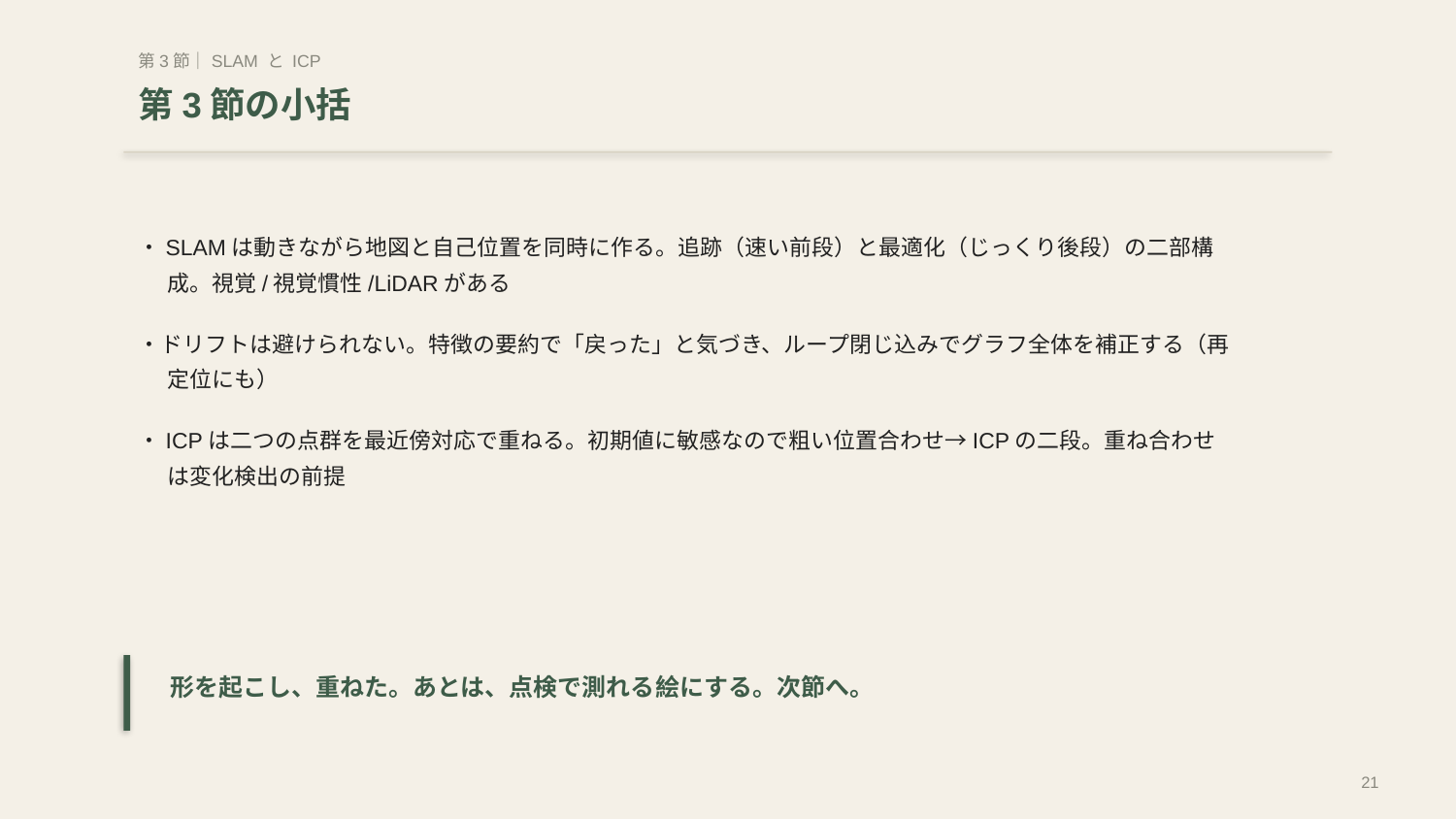

第3節｜SLAM と ICP
第3節の小括

・SLAMは動きながら地図と自己位置を同時に作る。追跡（速い前段）と最適化（じっくり後段）の二部構成。視覚/視覚慣性/LiDARがある
・ドリフトは避けられない。特徴の要約で「戻った」と気づき、ループ閉じ込みでグラフ全体を補正する（再定位にも）
・ICPは二つの点群を最近傍対応で重ねる。初期値に敏感なので粗い位置合わせ→ICPの二段。重ね合わせは変化検出の前提

形を起こし、重ねた。あとは、点検で測れる絵にする。次節へ。
21